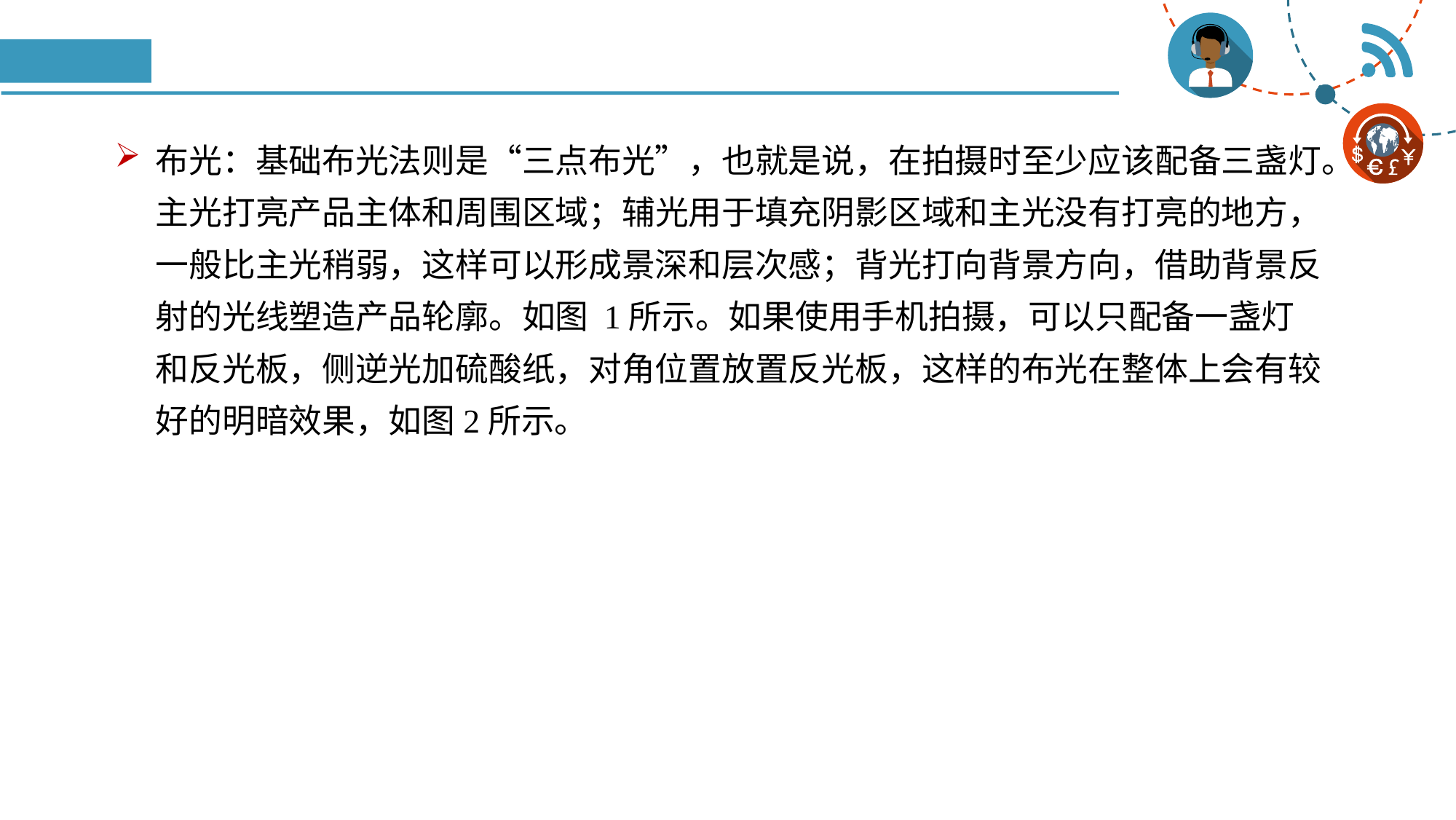

布光：基础布光法则是“三点布光”，也就是说，在拍摄时至少应该配备三盏灯。主光打亮产品主体和周围区域；辅光用于填充阴影区域和主光没有打亮的地方，一般比主光稍弱，这样可以形成景深和层次感；背光打向背景方向，借助背景反射的光线塑造产品轮廓。如图 1所示。如果使用手机拍摄，可以只配备一盏灯和反光板，侧逆光加硫酸纸，对角位置放置反光板，这样的布光在整体上会有较好的明暗效果，如图2所示。